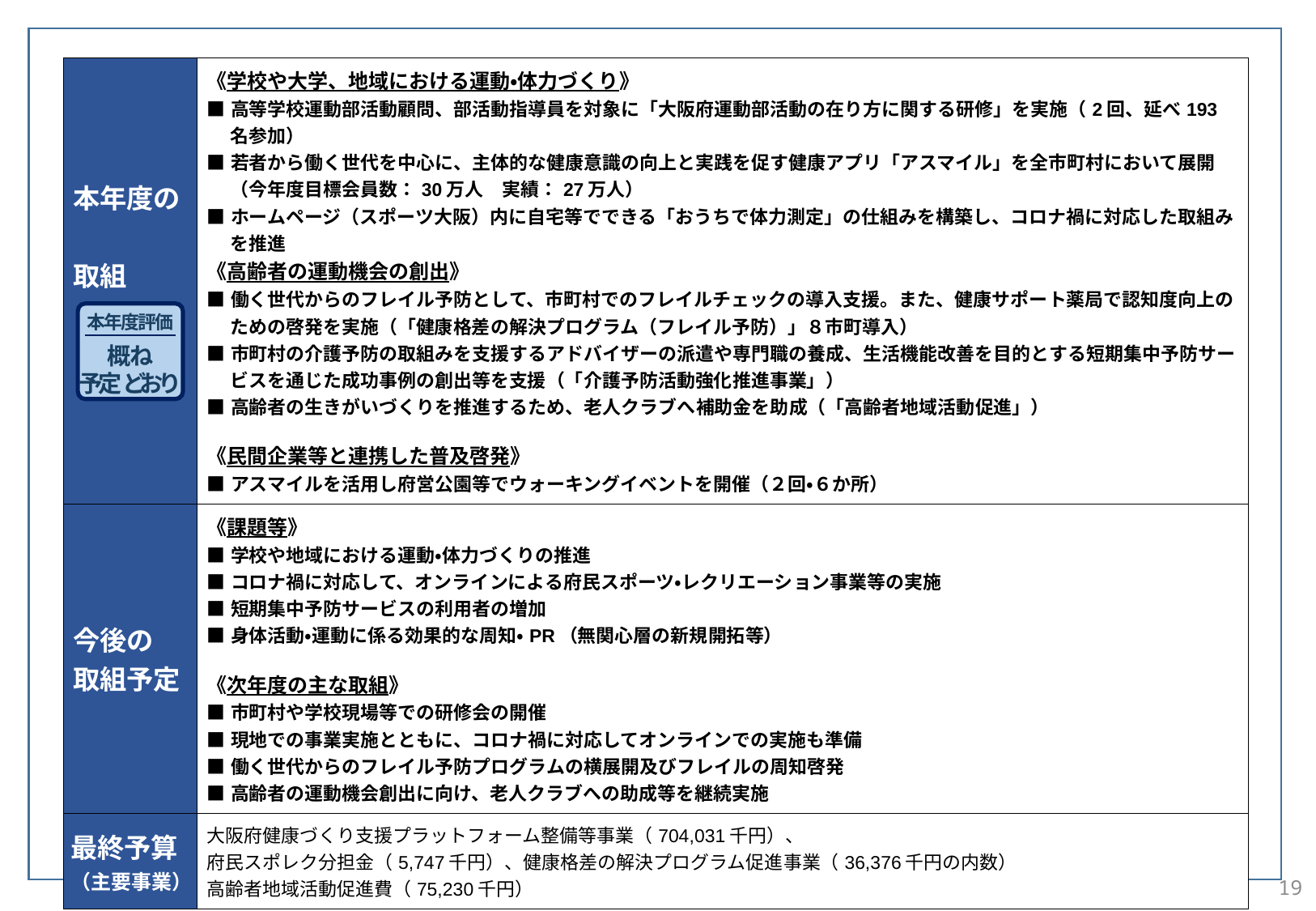

| 本年度の 取組 | 《学校や大学、地域における運動・体力づくり》 ■高等学校運動部活動顧問、部活動指導員を対象に「大阪府運動部活動の在り方に関する研修」を実施（2回、延べ193名参加） ■若者から働く世代を中心に、主体的な健康意識の向上と実践を促す健康アプリ「アスマイル」を全市町村において展開（今年度目標会員数：30万人　実績：27万人） ■ホームページ（スポーツ大阪）内に自宅等でできる「おうちで体力測定」の仕組みを構築し、コロナ禍に対応した取組みを推進 《高齢者の運動機会の創出》 ■働く世代からのフレイル予防として、市町村でのフレイルチェックの導入支援。また、健康サポート薬局で認知度向上のための啓発を実施（「健康格差の解決プログラム（フレイル予防）」８市町導入） ■市町村の介護予防の取組みを支援するアドバイザーの派遣や専門職の養成、生活機能改善を目的とする短期集中予防サービスを通じた成功事例の創出等を支援（「介護予防活動強化推進事業」） ■高齢者の生きがいづくりを推進するため、老人クラブへ補助金を助成（「高齢者地域活動促進」） 《民間企業等と連携した普及啓発》 ■アスマイルを活用し府営公園等でウォーキングイベントを開催（２回・６か所） |
| --- | --- |
| 今後の 取組予定 | 《課題等》 ■学校や地域における運動・体力づくりの推進 ■コロナ禍に対応して、オンラインによる府民スポーツ・レクリエーション事業等の実施 ■短期集中予防サービスの利用者の増加 ■身体活動・運動に係る効果的な周知・PR（無関心層の新規開拓等） 《次年度の主な取組》 ■市町村や学校現場等での研修会の開催 ■現地での事業実施とともに、コロナ禍に対応してオンラインでの実施も準備 ■働く世代からのフレイル予防プログラムの横展開及びフレイルの周知啓発 ■高齢者の運動機会創出に向け、老人クラブへの助成等を継続実施 |
| 最終予算 （主要事業） | 大阪府健康づくり支援プラットフォーム整備等事業（704,031千円）、 府民スポレク分担金（5,747千円）、健康格差の解決プログラム促進事業（36,376千円の内数） 高齢者地域活動促進費（75,230千円） |
本年度評価

概ね
予定どおり
19